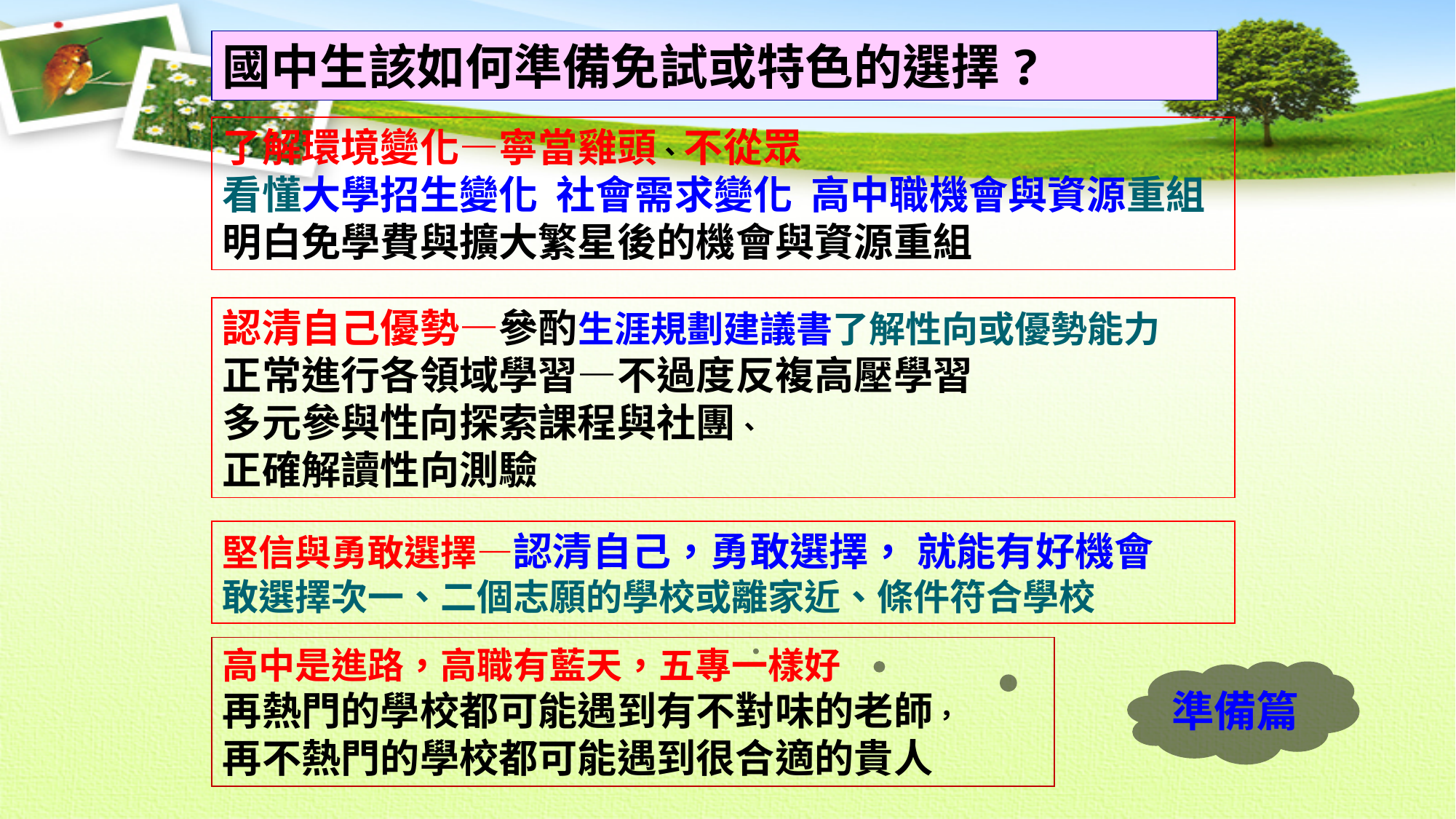

國中生該如何準備免試或特色的選擇?
了解環境變化—寧當雞頭、不從眾
看懂大學招生變化  社會需求變化  高中職機會與資源重組
明白免學費與擴大繁星後的機會與資源重組
認清自己優勢—參酌生涯規劃建議書了解性向或優勢能力
正常進行各領域學習—不過度反複高壓學習
多元參與性向探索課程與社團、
正確解讀性向測驗
堅信與勇敢選擇—認清自己，勇敢選擇， 就能有好機會
敢選擇次一、二個志願的學校或離家近、條件符合學校
高中是進路，高職有藍天，五專一樣好
再熱門的學校都可能遇到有不對味的老師，
再不熱門的學校都可能遇到很合適的貴人
準備篇